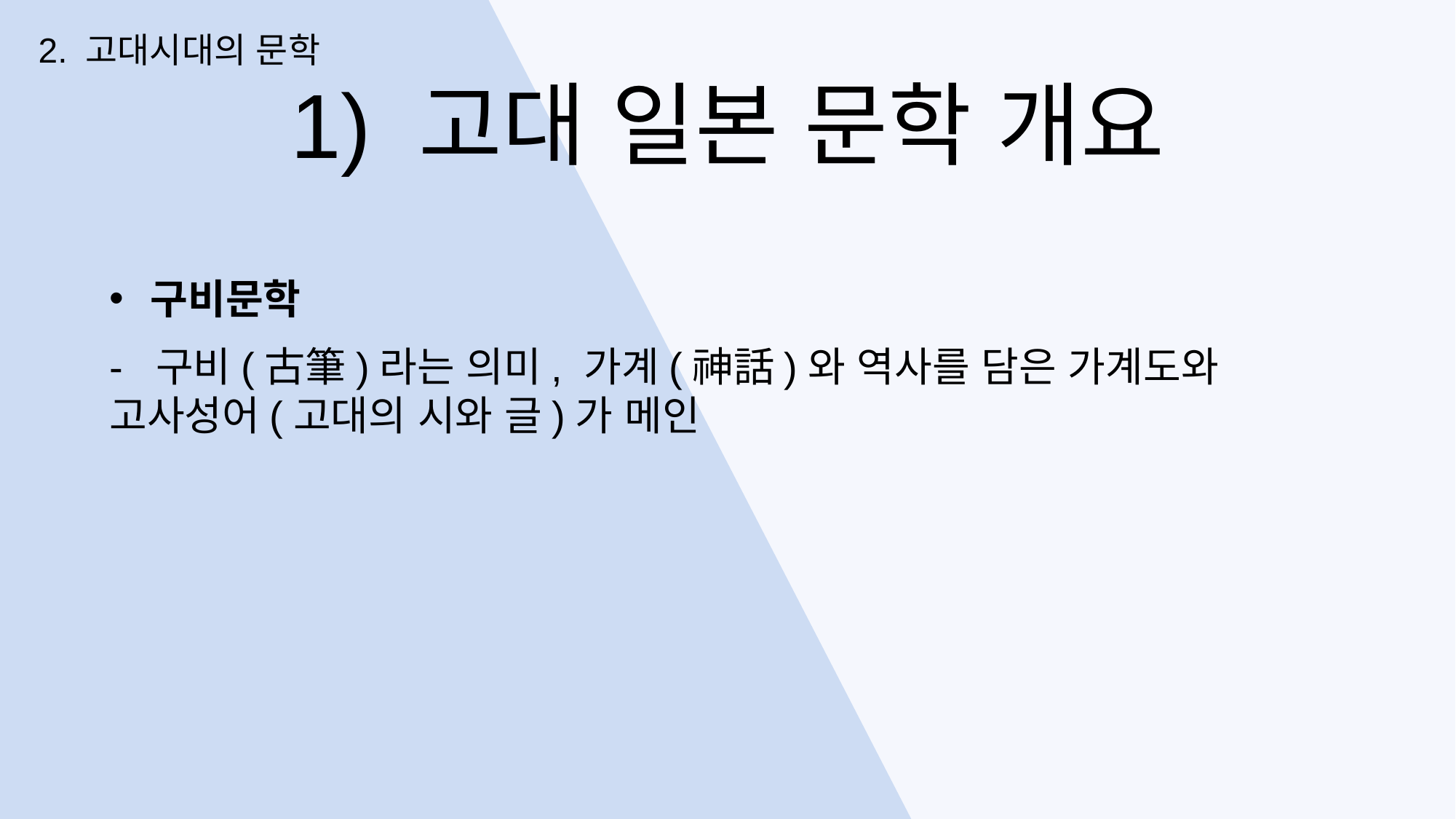

2. 고대시대의 문학
1) 고대 일본 문학 개요
구비문학

-  구비(古筆)라는 의미, 가계(神話)와 역사를 담은 가계도와 고사성어(고대의 시와 글)가 메인